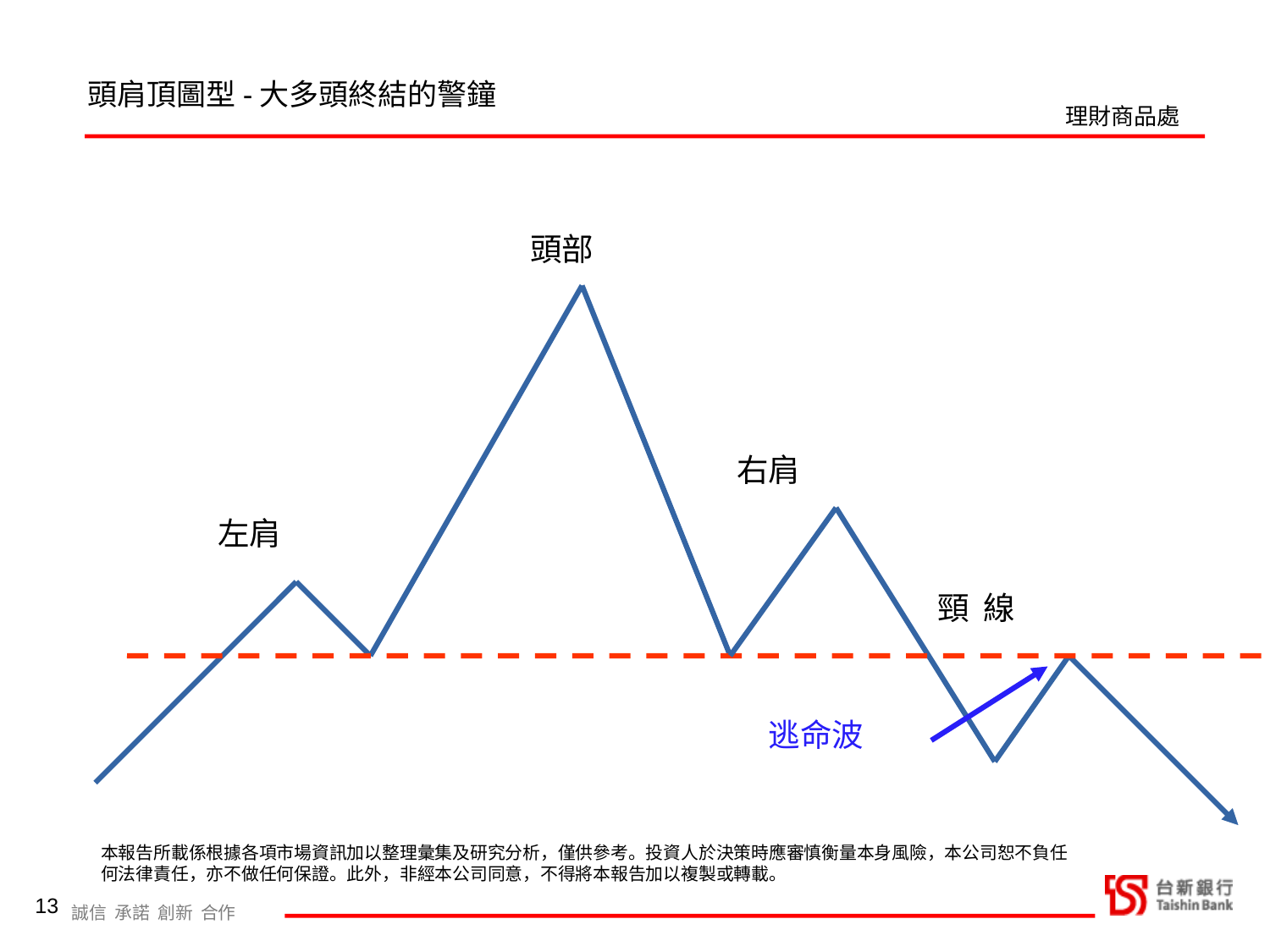

頭肩頂圖型-大多頭終結的警鐘
 頭部

右肩

左肩

頸  線

逃命波
13